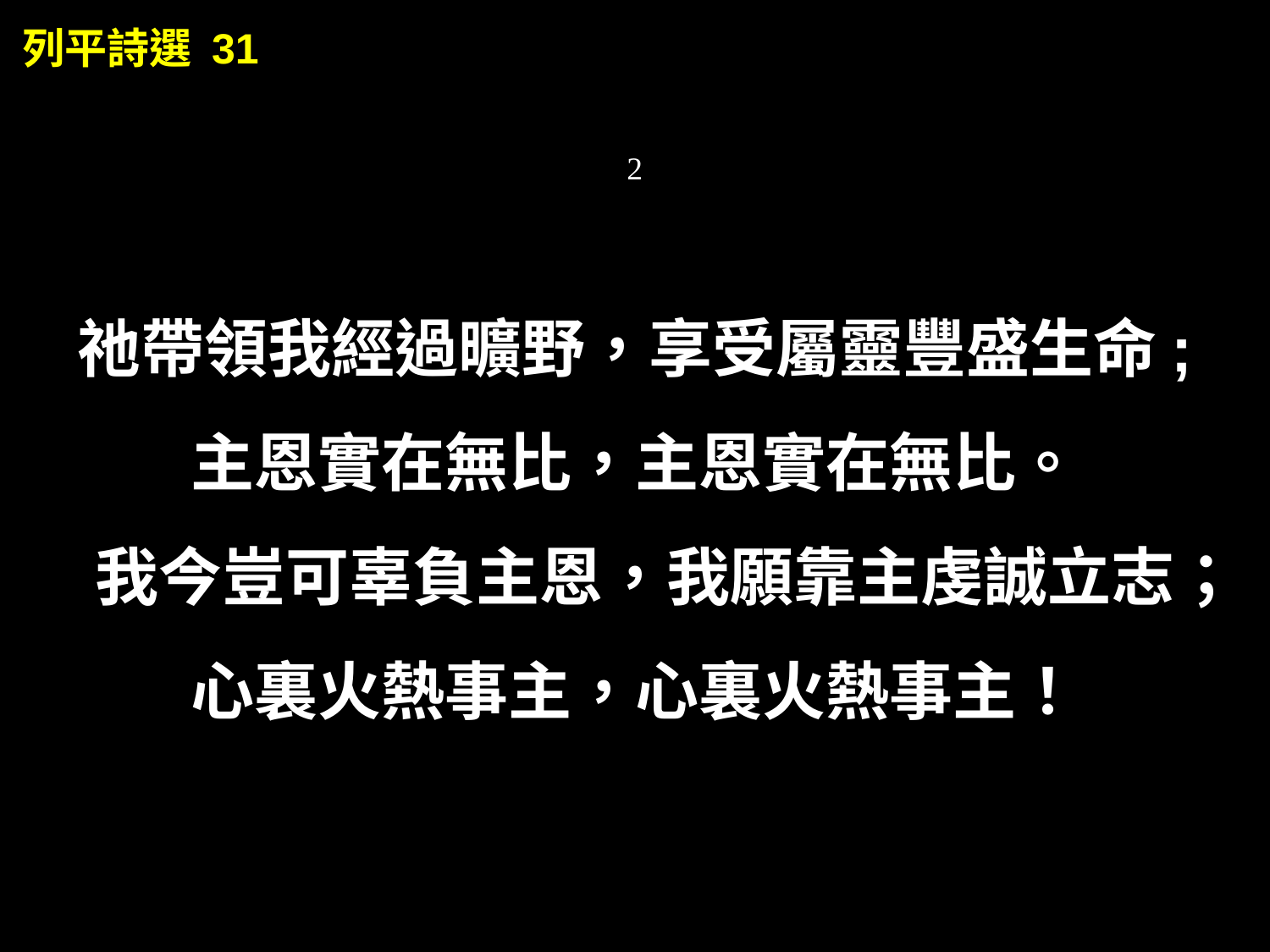

列平詩選 31
2
祂帶領我經過曠野，享受屬靈豐盛生命;
主恩實在無比，主恩實在無比。
我今豈可辜負主恩，我願靠主虔誠立志； 心裏火熱事主，心裏火熱事主！